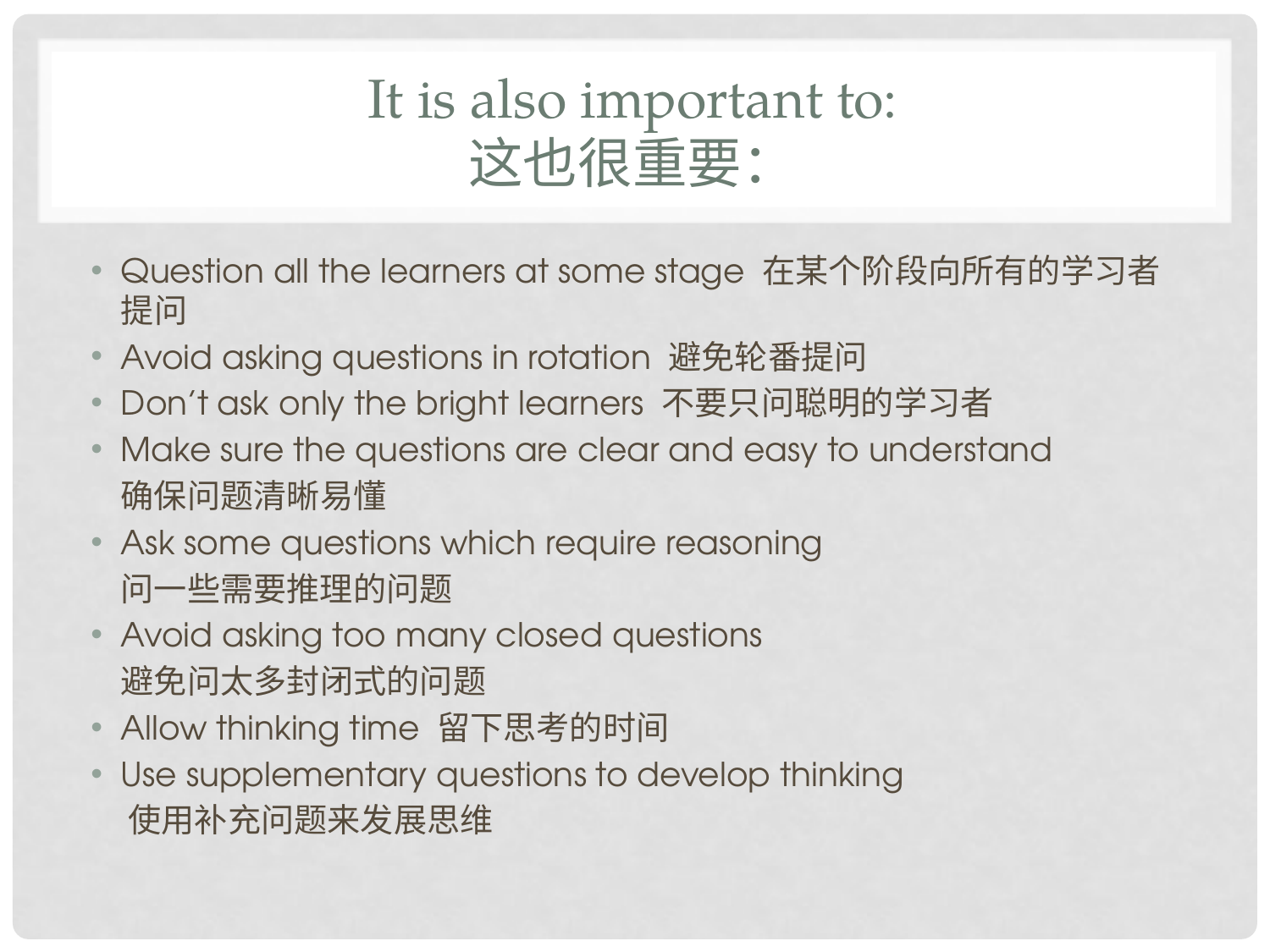

# It is also important to: 这也很重要：
Question all the learners at some stage 在某个阶段向所有的学习者提问
Avoid asking questions in rotation 避免轮番提问
Don’t ask only the bright learners 不要只问聪明的学习者
Make sure the questions are clear and easy to understand
   确保问题清晰易懂
Ask some questions which require reasoning
   问一些需要推理的问题
Avoid asking too many closed questions
   避免问太多封闭式的问题
Allow thinking time 留下思考的时间
Use supplementary questions to develop thinking
    使用补充问题来发展思维